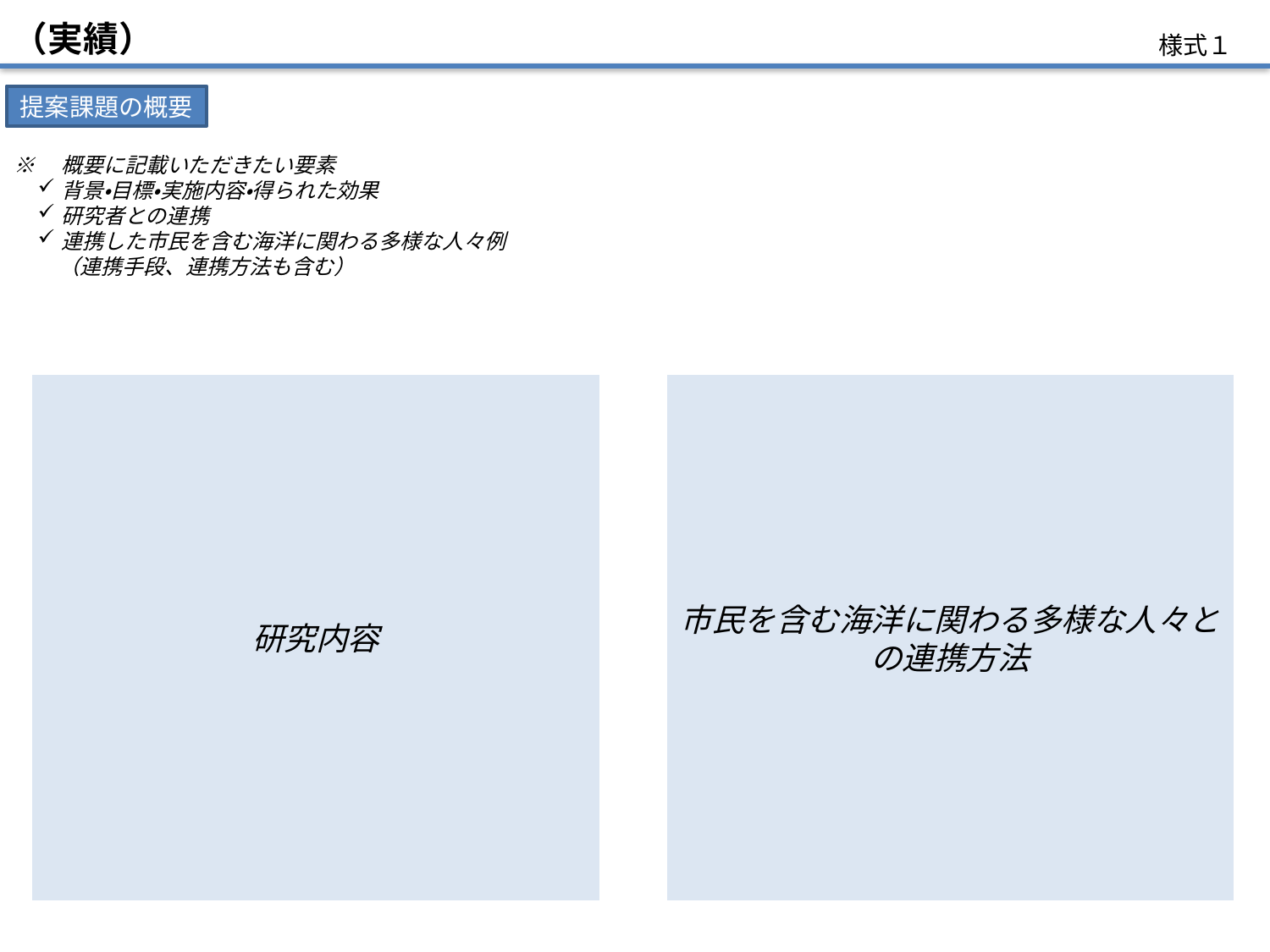

（実績）
様式１
提案課題の概要
※　概要に記載いただきたい要素
背景・目標・実施内容・得られた効果
研究者との連携
連携した市民を含む海洋に関わる多様な人々例
　（連携手段、連携方法も含む）
研究内容
市民を含む海洋に関わる多様な人々との連携方法